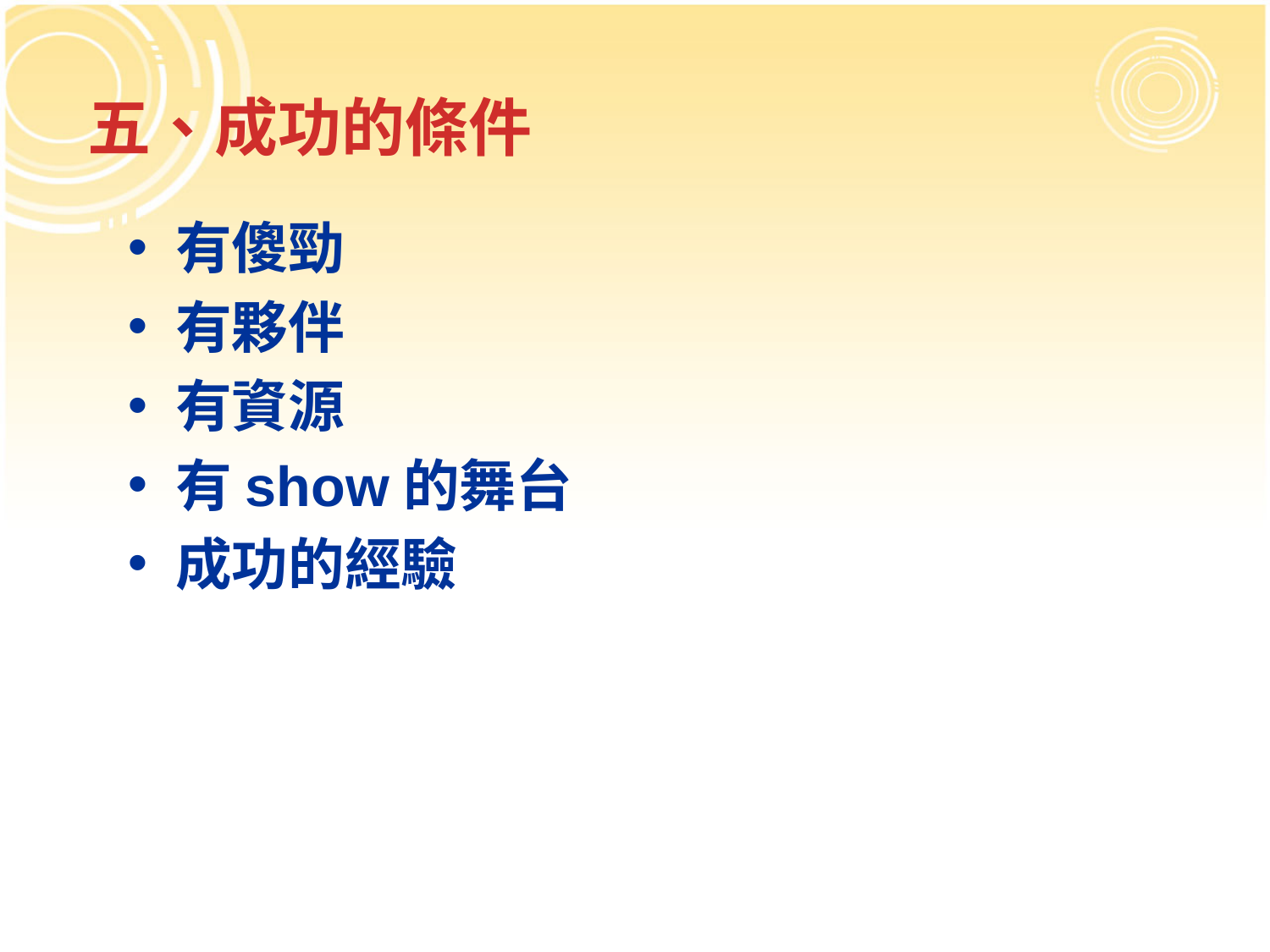

# 五、成功的條件
有傻勁
有夥伴
有資源
有show的舞台
成功的經驗